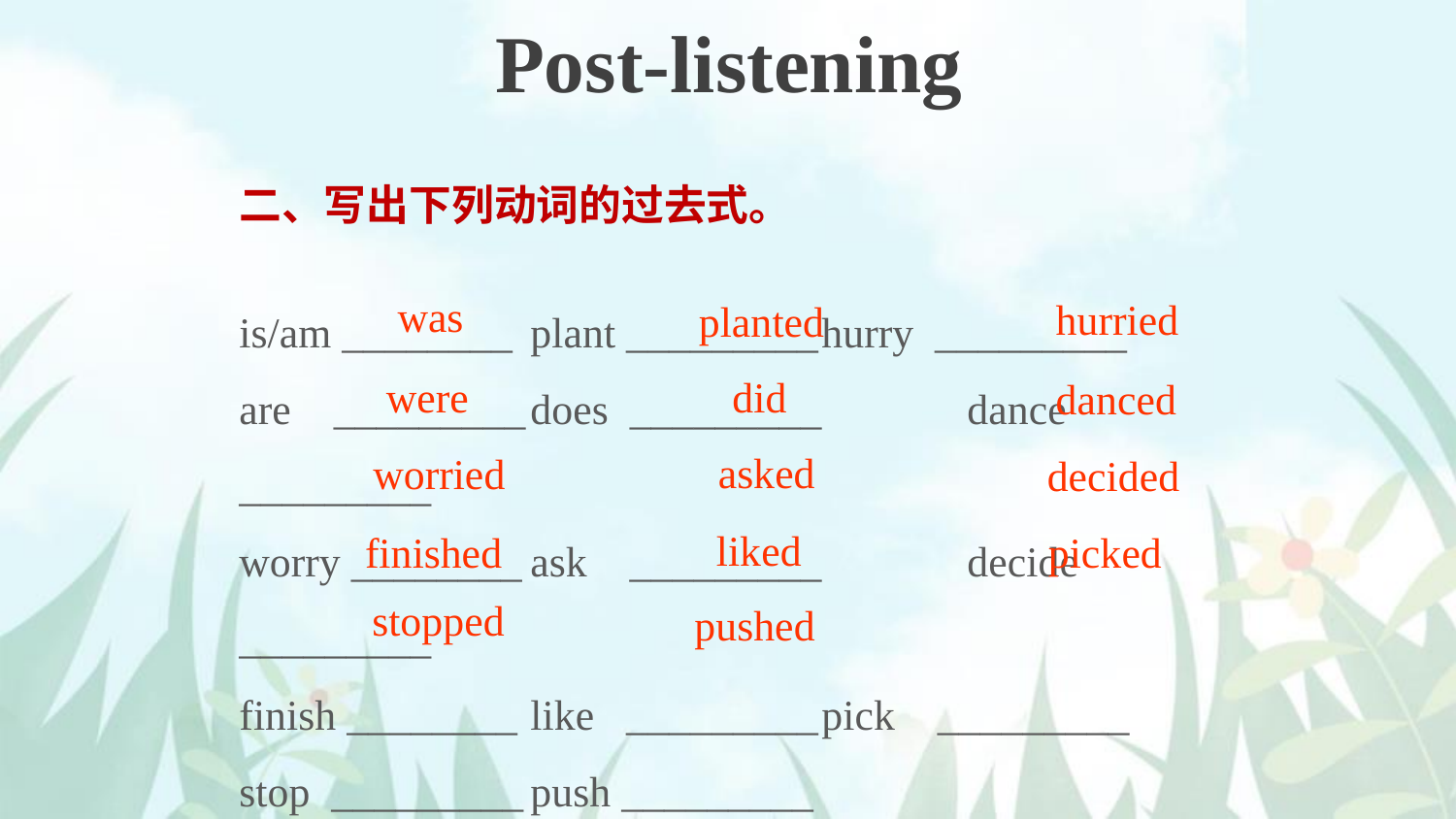

Post-listening
二、写出下列动词的过去式。

is/am ________	plant _________	hurry  _________
are    _________	does  _________	dance  _________
worry ________	ask    _________	decide _________
finish ________	like   _________	pick    _________
stop  _________	push _________

was
hurried
planted
were
did
danced
asked
worried
decided
liked
picked
finished
stopped
pushed